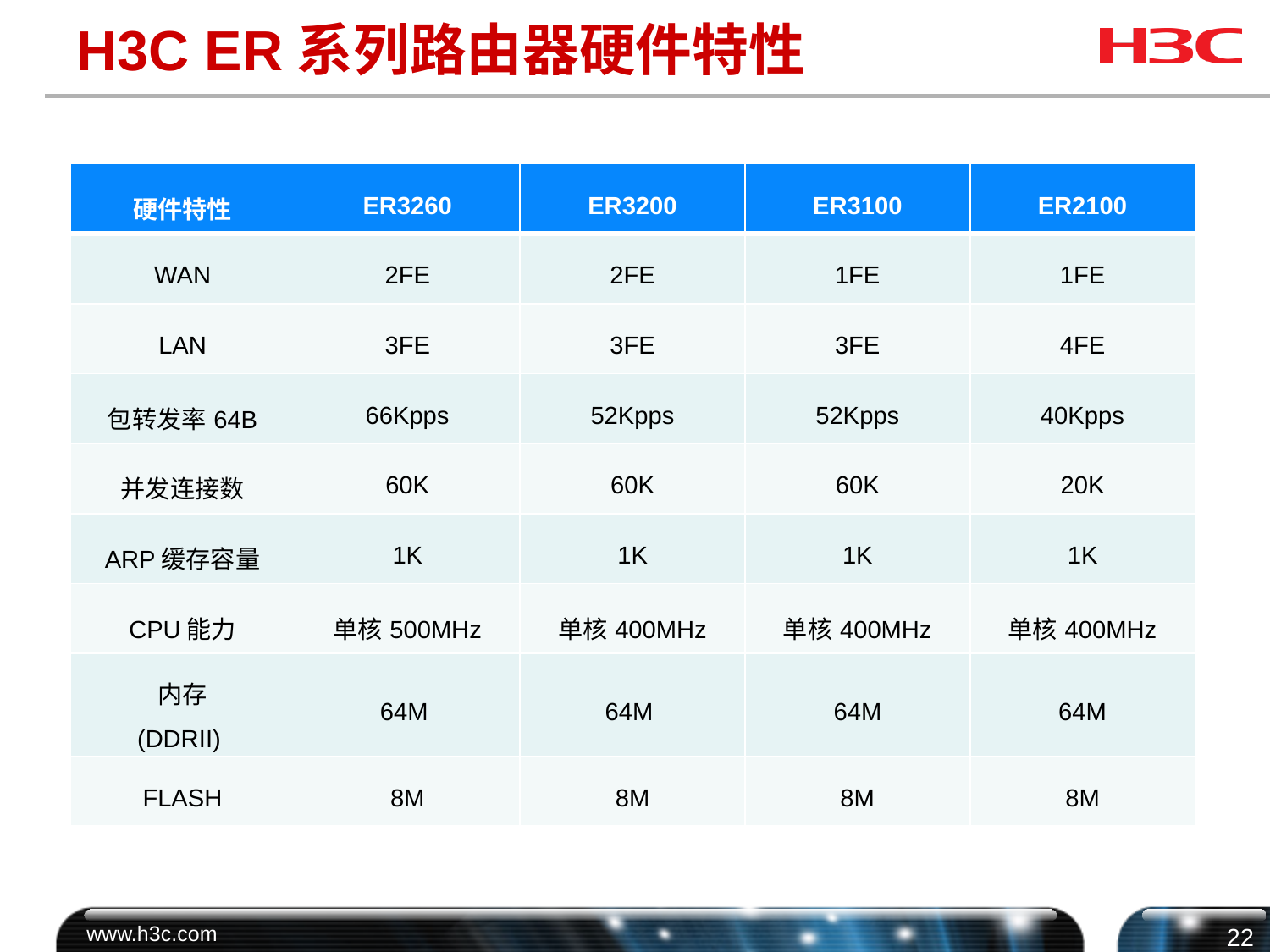

# H3C ER系列路由器硬件特性
| 硬件特性 | ER3260 | ER3200 | ER3100 | ER2100 |
| --- | --- | --- | --- | --- |
| WAN | 2FE | 2FE | 1FE | 1FE |
| LAN | 3FE | 3FE | 3FE | 4FE |
| 包转发率64B | 66Kpps | 52Kpps | 52Kpps | 40Kpps |
| 并发连接数 | 60K | 60K | 60K | 20K |
| ARP缓存容量 | 1K | 1K | 1K | 1K |
| CPU能力 | 单核500MHz | 单核400MHz | 单核400MHz | 单核400MHz |
| 内存 (DDRII) | 64M | 64M | 64M | 64M |
| FLASH | 8M | 8M | 8M | 8M |